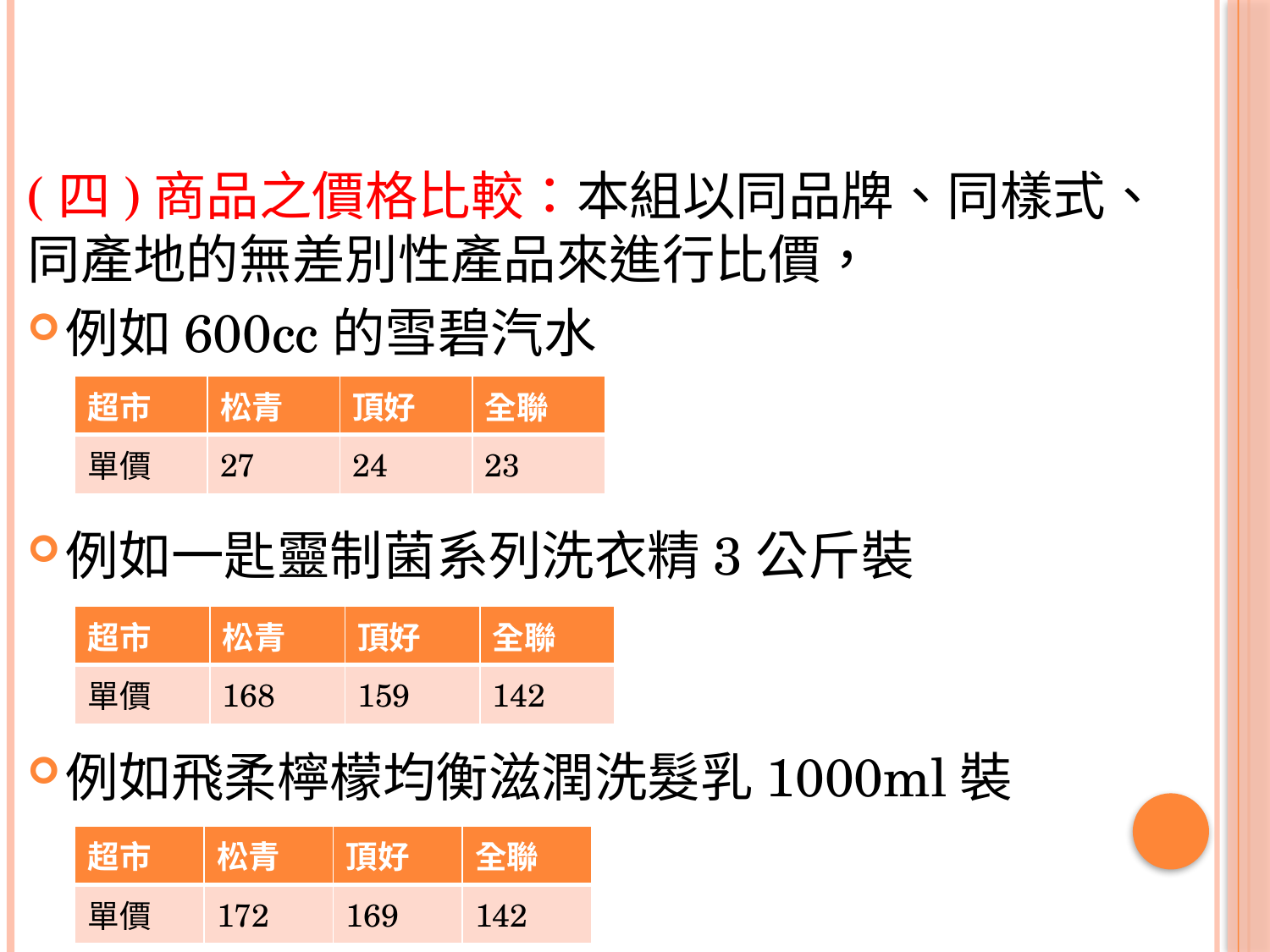

(四)商品之價格比較：本組以同品牌、同樣式、同產地的無差別性產品來進行比價，
例如600cc的雪碧汽水

例如一匙靈制菌系列洗衣精3公斤裝

例如飛柔檸檬均衡滋潤洗髮乳1000ml裝

| 超市 | 松青 | 頂好 | 全聯 |
| --- | --- | --- | --- |
| 單價 | 27 | 24 | 23 |
| 超市 | 松青 | 頂好 | 全聯 |
| --- | --- | --- | --- |
| 單價 | 168 | 159 | 142 |
| 超市 | 松青 | 頂好 | 全聯 |
| --- | --- | --- | --- |
| 單價 | 172 | 169 | 142 |